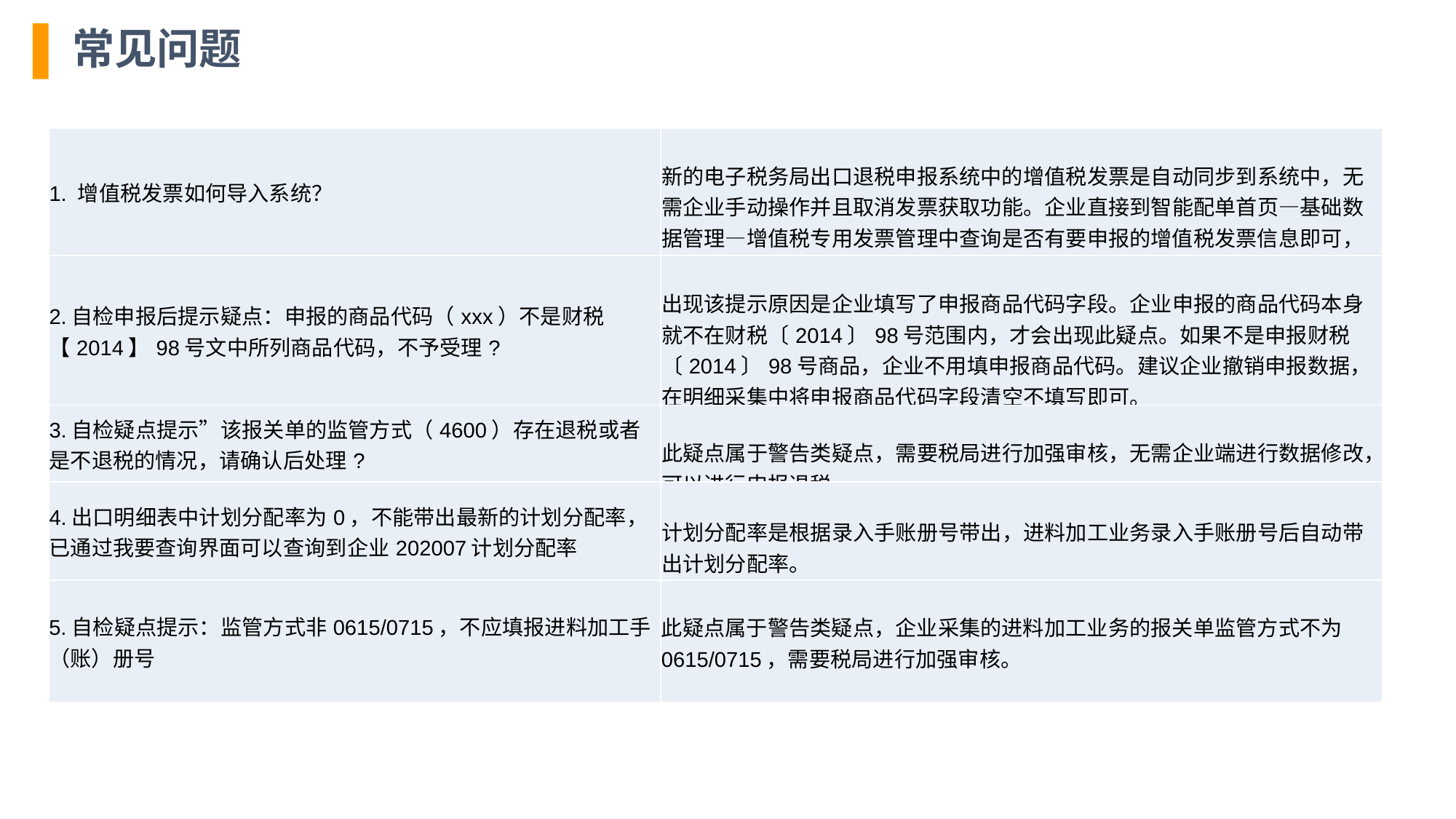

常见问题

| 1. 增值税发票如何导入系统？ | 新的电子税务局出口退税申报系统中的增值税发票是自动同步到系统中，无需企业手动操作并且取消发票获取功能。企业直接到智能配单首页—基础数据管理—增值税专用发票管理中查询是否有要申报的增值税发票信息即可，无需手工操作。 |
| --- | --- |
| 2.自检申报后提示疑点：申报的商品代码（xxx）不是财税【2014】98号文中所列商品代码，不予受理? | 出现该提示原因是企业填写了申报商品代码字段。企业申报的商品代码本身就不在财税〔2014〕98号范围内，才会出现此疑点。如果不是申报财税〔2014〕98号商品，企业不用填申报商品代码。建议企业撤销申报数据，在明细采集中将申报商品代码字段清空不填写即可。 |
| 3.自检疑点提示”该报关单的监管方式（4600）存在退税或者是不退税的情况，请确认后处理? | 此疑点属于警告类疑点，需要税局进行加强审核，无需企业端进行数据修改，可以进行申报退税。 |
| 4.出口明细表中计划分配率为0，不能带出最新的计划分配率，已通过我要查询界面可以查询到企业202007计划分配率 | 计划分配率是根据录入手账册号带出，进料加工业务录入手账册号后自动带出计划分配率。 |
| 5.自检疑点提示：监管方式非0615/0715，不应填报进料加工手（账）册号 | 此疑点属于警告类疑点，企业采集的进料加工业务的报关单监管方式不为0615/0715，需要税局进行加强审核。 |